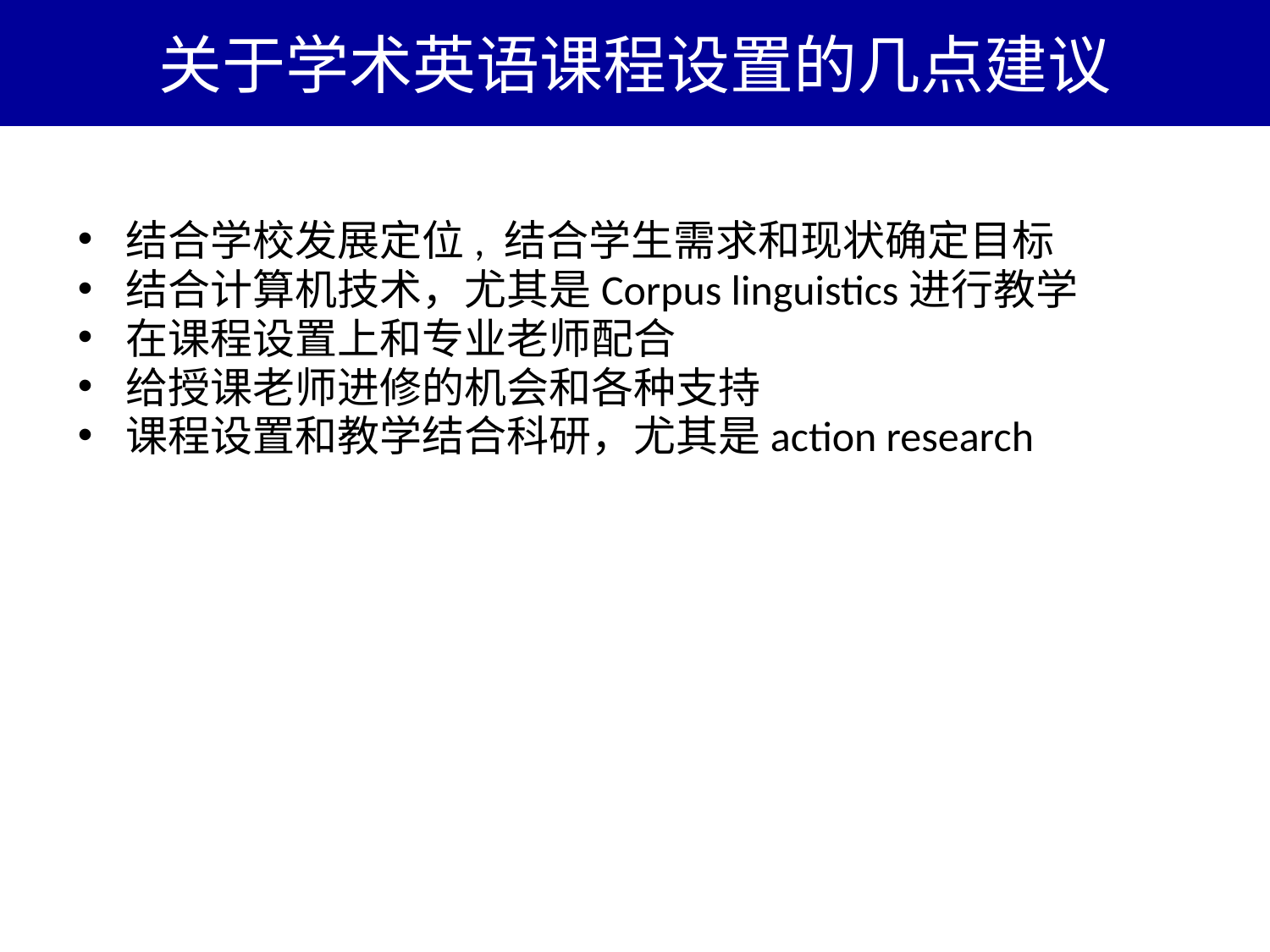

# 关于学术英语课程设置的几点建议

结合学校发展定位, 结合学生需求和现状确定目标
结合计算机技术，尤其是Corpus linguistics进行教学
在课程设置上和专业老师配合
给授课老师进修的机会和各种支持
课程设置和教学结合科研，尤其是action research